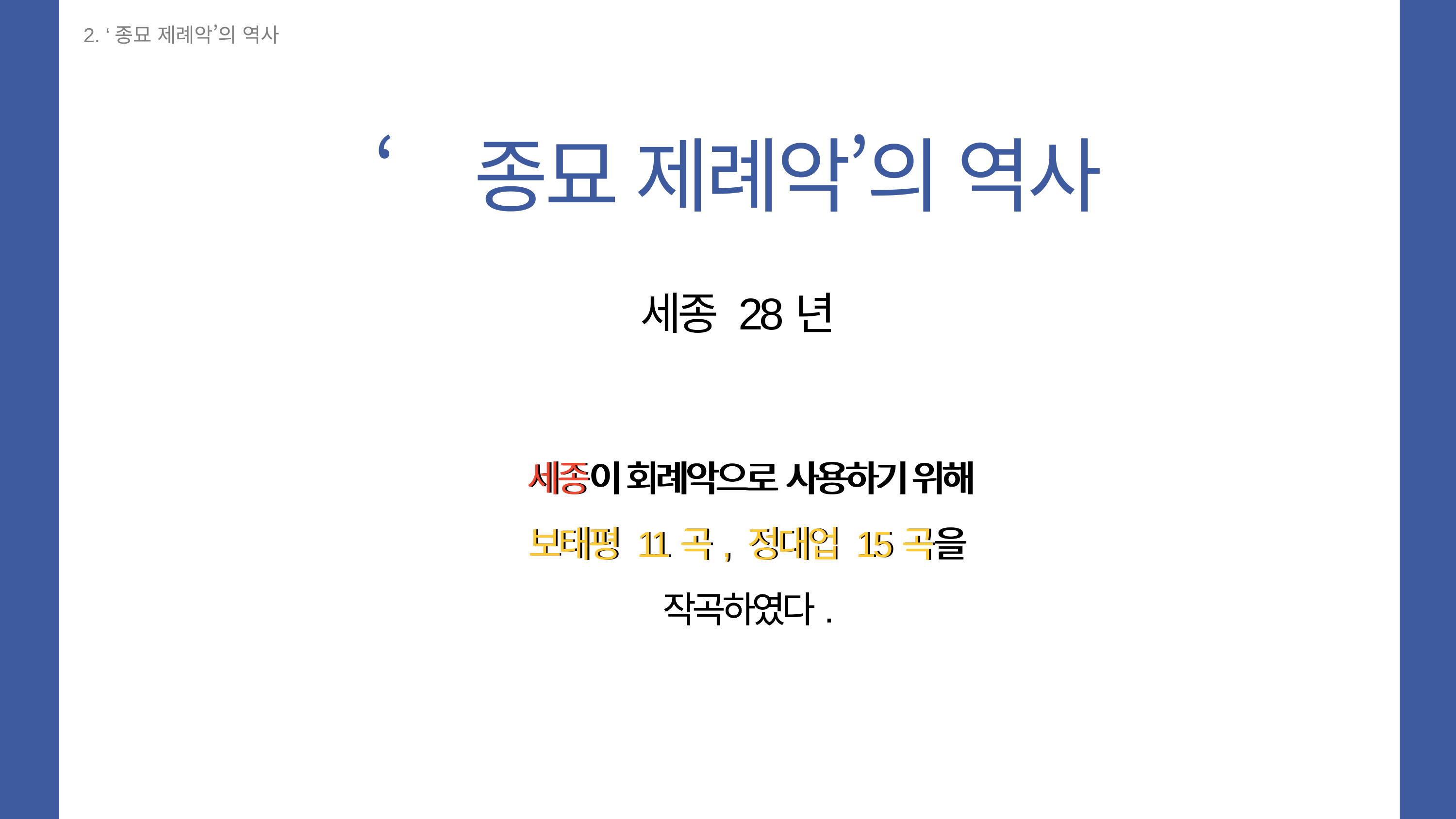

2. ‘종묘 제례악’의 역사
‘종묘 제례악’의 역사
세종 28년

세종이 회례악으로 사용하기 위해
보태평 11곡, 정대업 15곡을
작곡하였다.
세종이 회례악으로 사용하기 위해
보태평 11곡, 정대업 15곡을
작곡하였다.